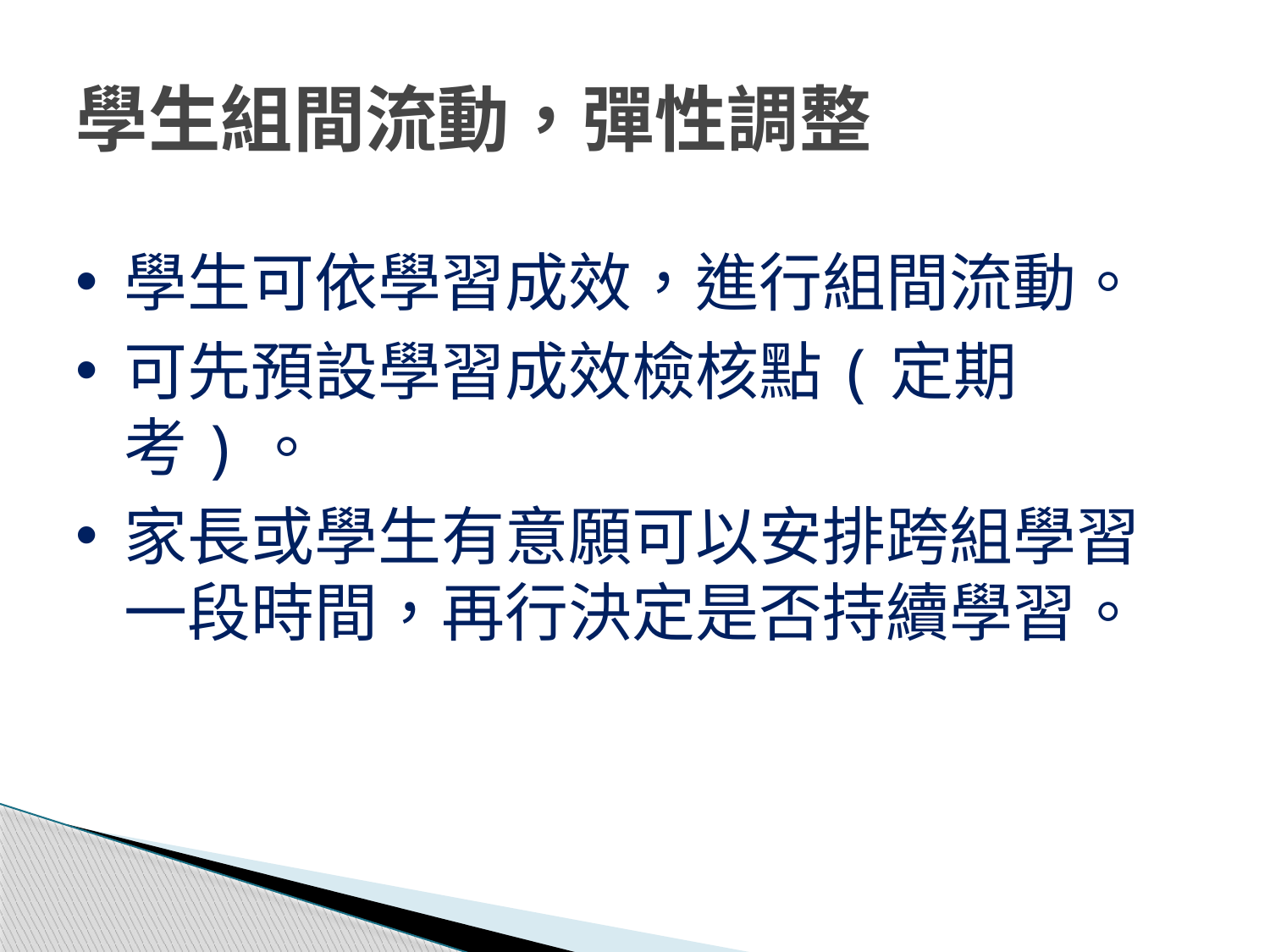

# 學生組間流動，彈性調整
學生可依學習成效，進行組間流動。
可先預設學習成效檢核點(定期考)。
家長或學生有意願可以安排跨組學習一段時間，再行決定是否持續學習。